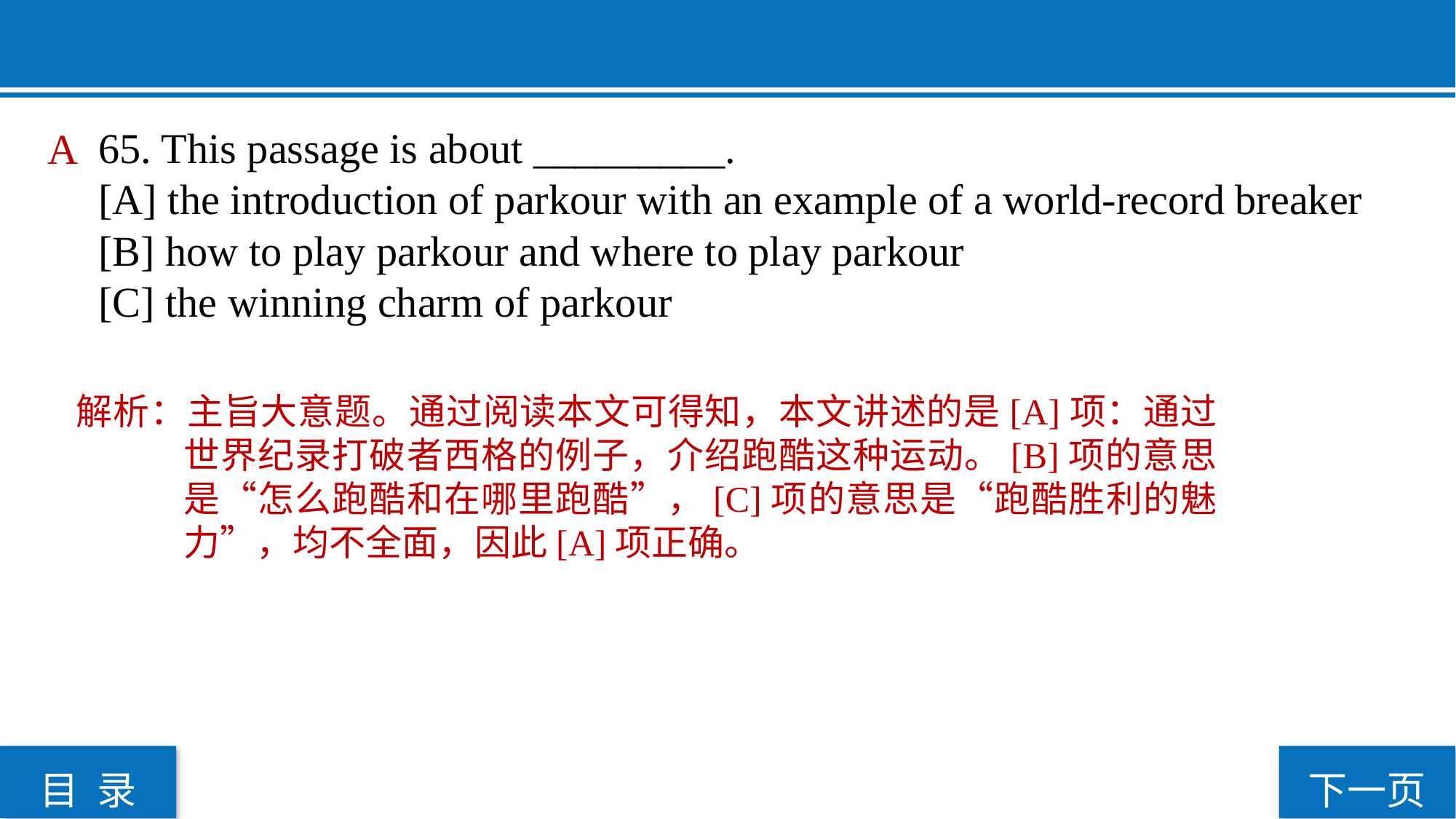

A
65. This passage is about _________.
[A] the introduction of parkour with an example of a world-record breaker
[B] how to play parkour and where to play parkour
[C] the winning charm of parkour
解析：主旨大意题。通过阅读本文可得知，本文讲述的是[A]项：通过世界纪录打破者西格的例子，介绍跑酷这种运动。[B]项的意思是“怎么跑酷和在哪里跑酷”，[C]项的意思是“跑酷胜利的魅力”，均不全面，因此[A]项正确。